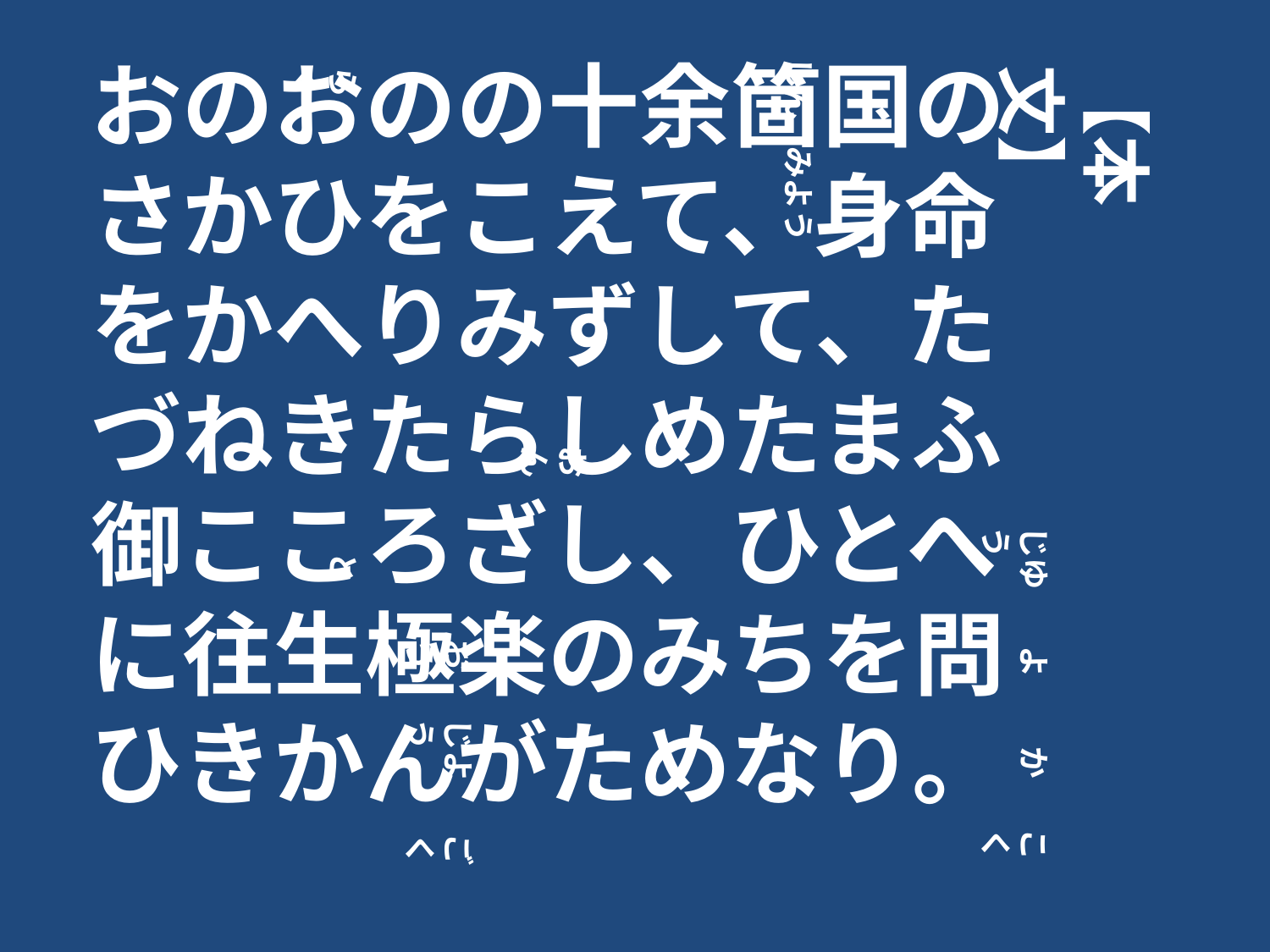

おのおのの十余箇国のさかひをこえて、身命をかへりみずして、たづねきたらしめたまふ御こころざし、ひとへに往生極楽のみちを問ひきかんがためなり。
しん
【本文】
らく
みよう
おん
じゆう
と
おう
よ
じよう
か
こく
ごく